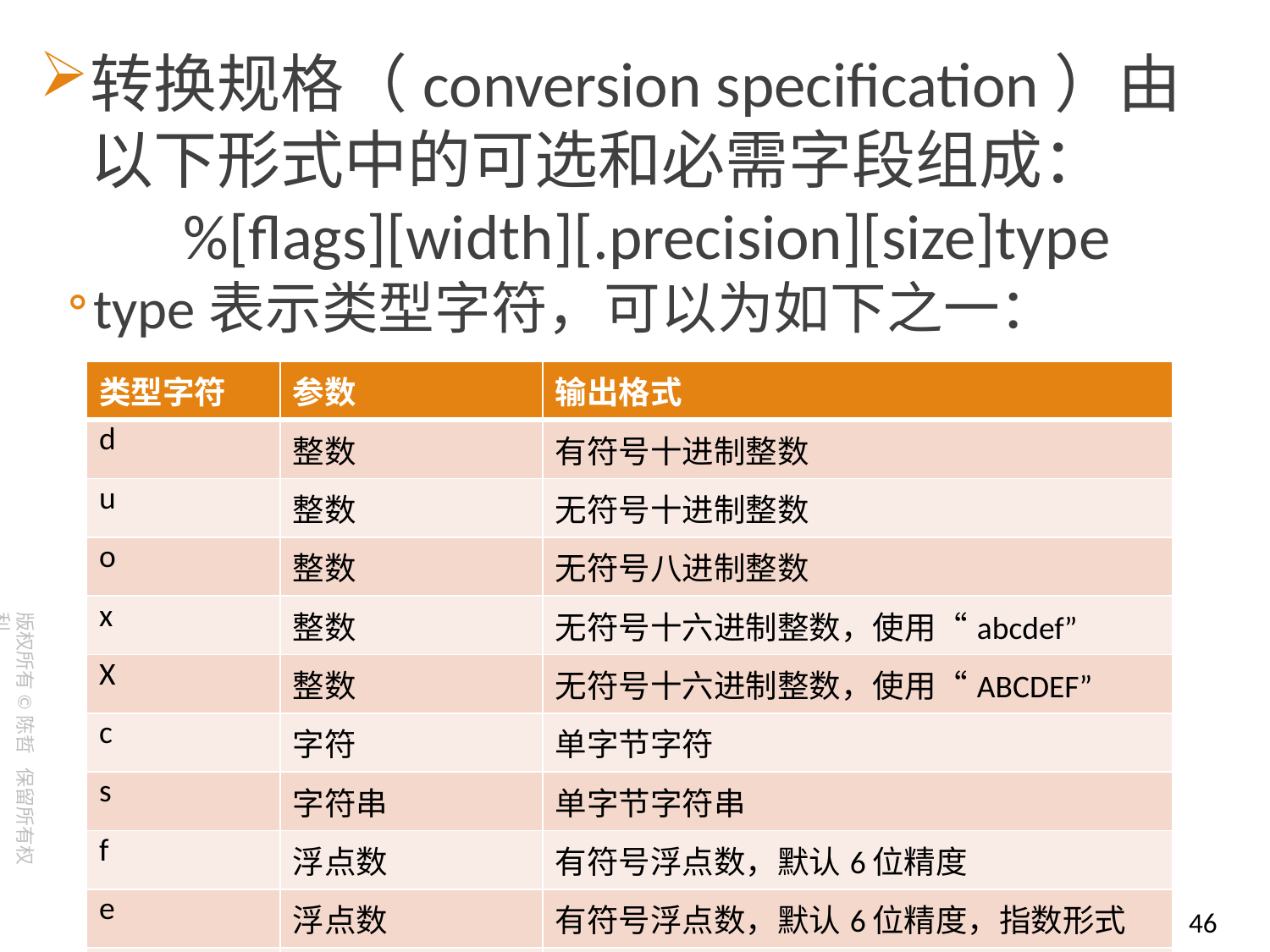

转换规格（conversion specification）由以下形式中的可选和必需字段组成：
          %[flags][width][.precision][size]type
type表示类型字符，可以为如下之一：
| 类型字符 | 参数 | 输出格式 |
| --- | --- | --- |
| d | 整数 | 有符号十进制整数 |
| u | 整数 | 无符号十进制整数 |
| o | 整数 | 无符号八进制整数 |
| x | 整数 | 无符号十六进制整数，使用“abcdef” |
| X | 整数 | 无符号十六进制整数，使用“ABCDEF” |
| c | 字符 | 单字节字符 |
| s | 字符串 | 单字节字符串 |
| f | 浮点数 | 有符号浮点数，默认6位精度 |
| e | 浮点数 | 有符号浮点数，默认6位精度，指数形式 |
| p | 指针 | 十六进制地址 |
46